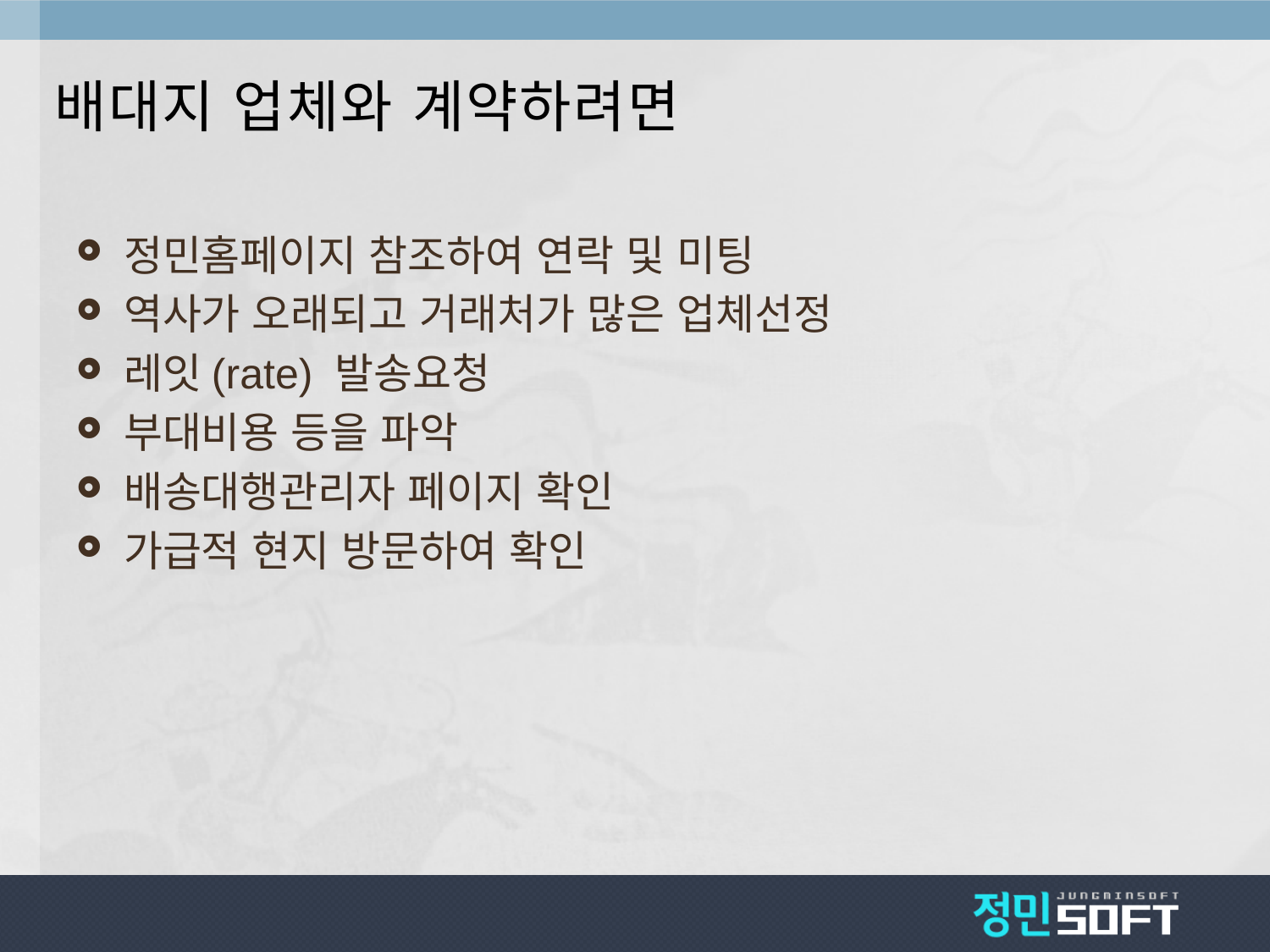

# 배대지 업체와 계약하려면
정민홈페이지 참조하여 연락 및 미팅
역사가 오래되고 거래처가 많은 업체선정
레잇(rate) 발송요청
부대비용 등을 파악
배송대행관리자 페이지 확인
가급적 현지 방문하여 확인